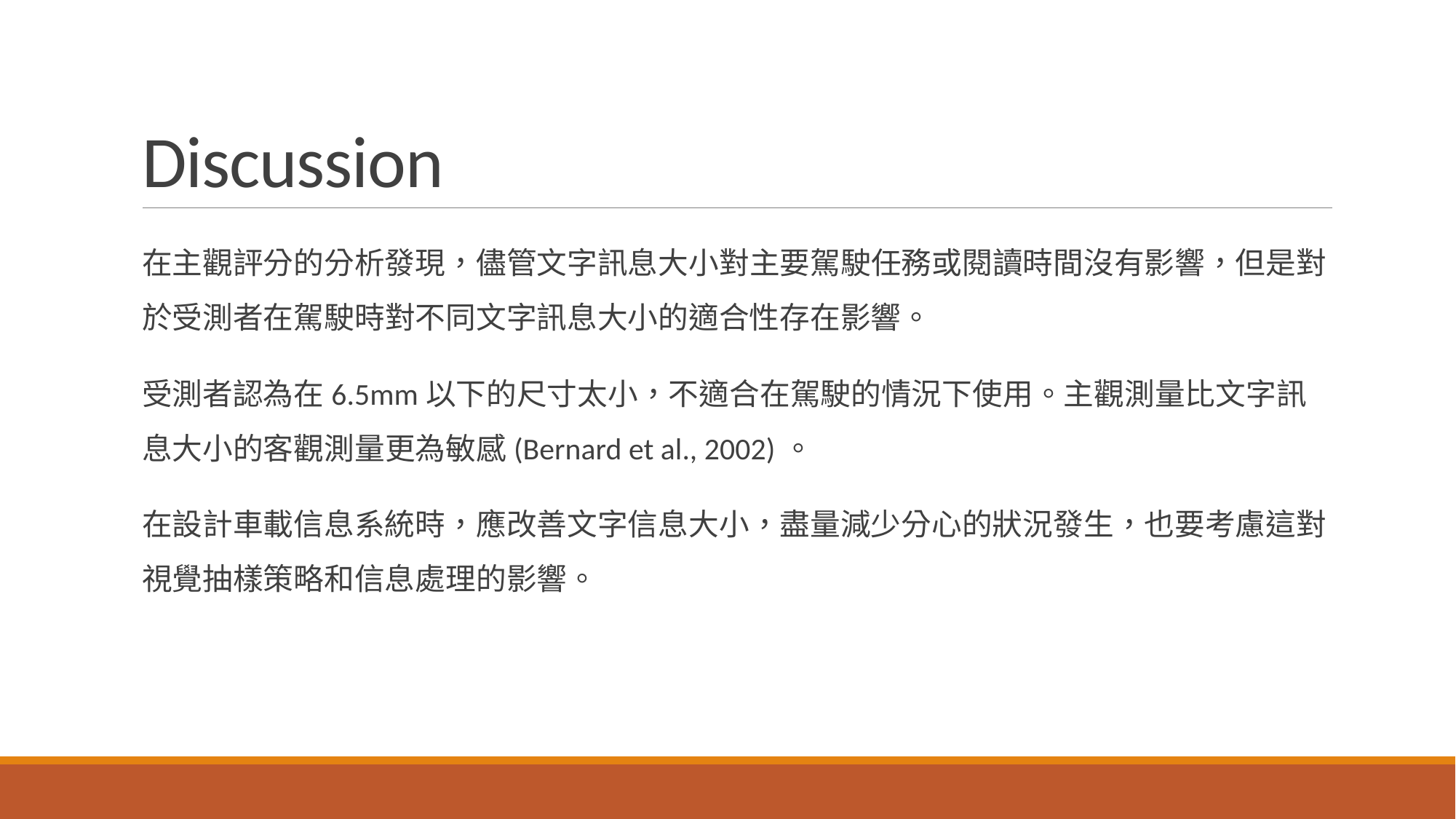

# Discussion
在主觀評分的分析發現，儘管文字訊息大小對主要駕駛任務或閱讀時間沒有影響，但是對於受測者在駕駛時對不同文字訊息大小的適合性存在影響。
受測者認為在6.5mm以下的尺寸太小，不適合在駕駛的情況下使用。主觀測量比文字訊息大小的客觀測量更為敏感(Bernard et al., 2002)。
在設計車載信息系統時，應改善文字信息大小，盡量減少分心的狀況發生，也要考慮這對視覺抽樣策略和信息處理的影響。